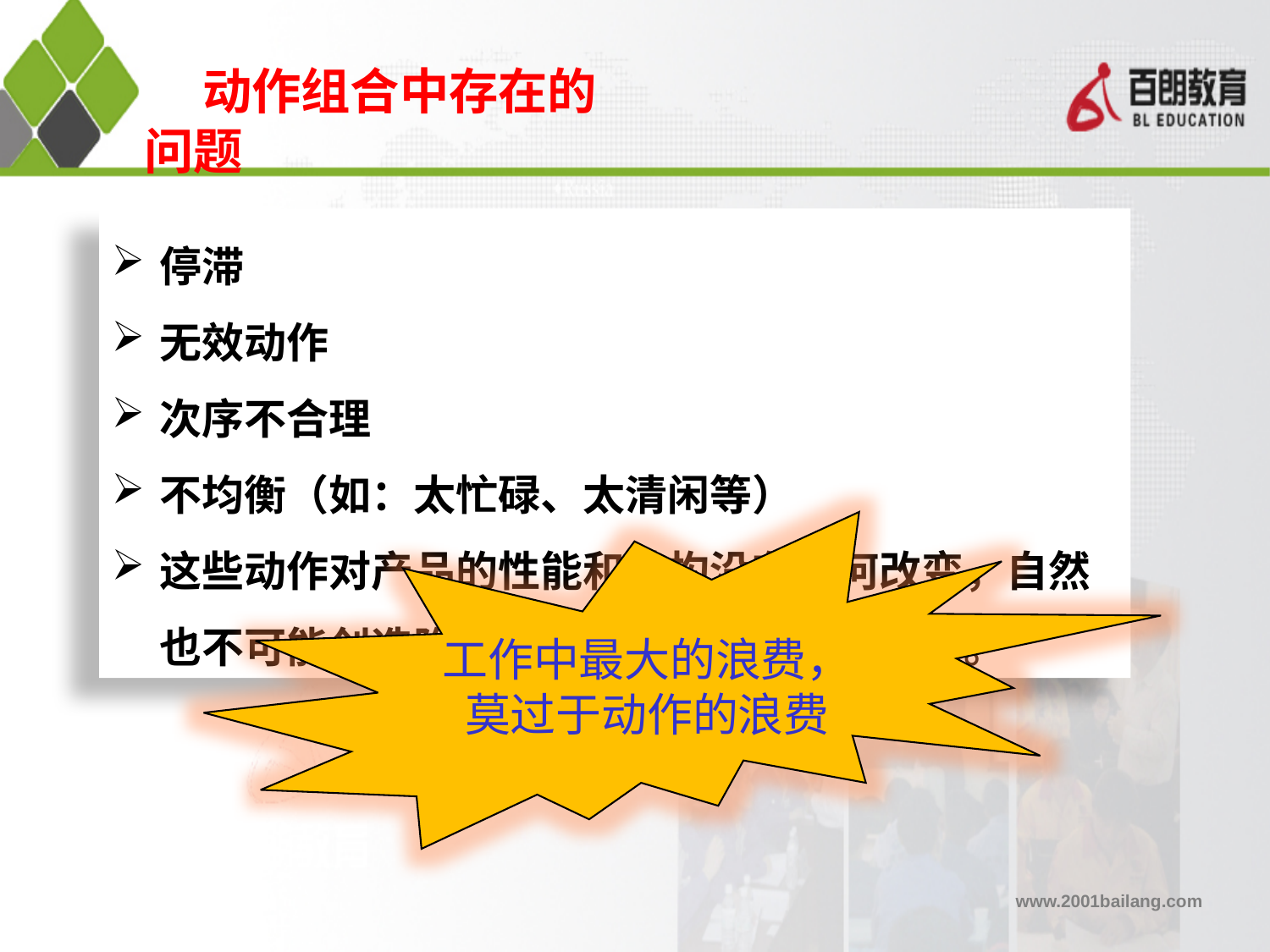

动作组合中存在的问题
停滞
无效动作
次序不合理
不均衡（如：太忙碌、太清闲等）
这些动作对产品的性能和结构没有任何改变，自然也不可能创造附加价值，却降低了生产效率。
工作中最大的浪费，
莫过于动作的浪费